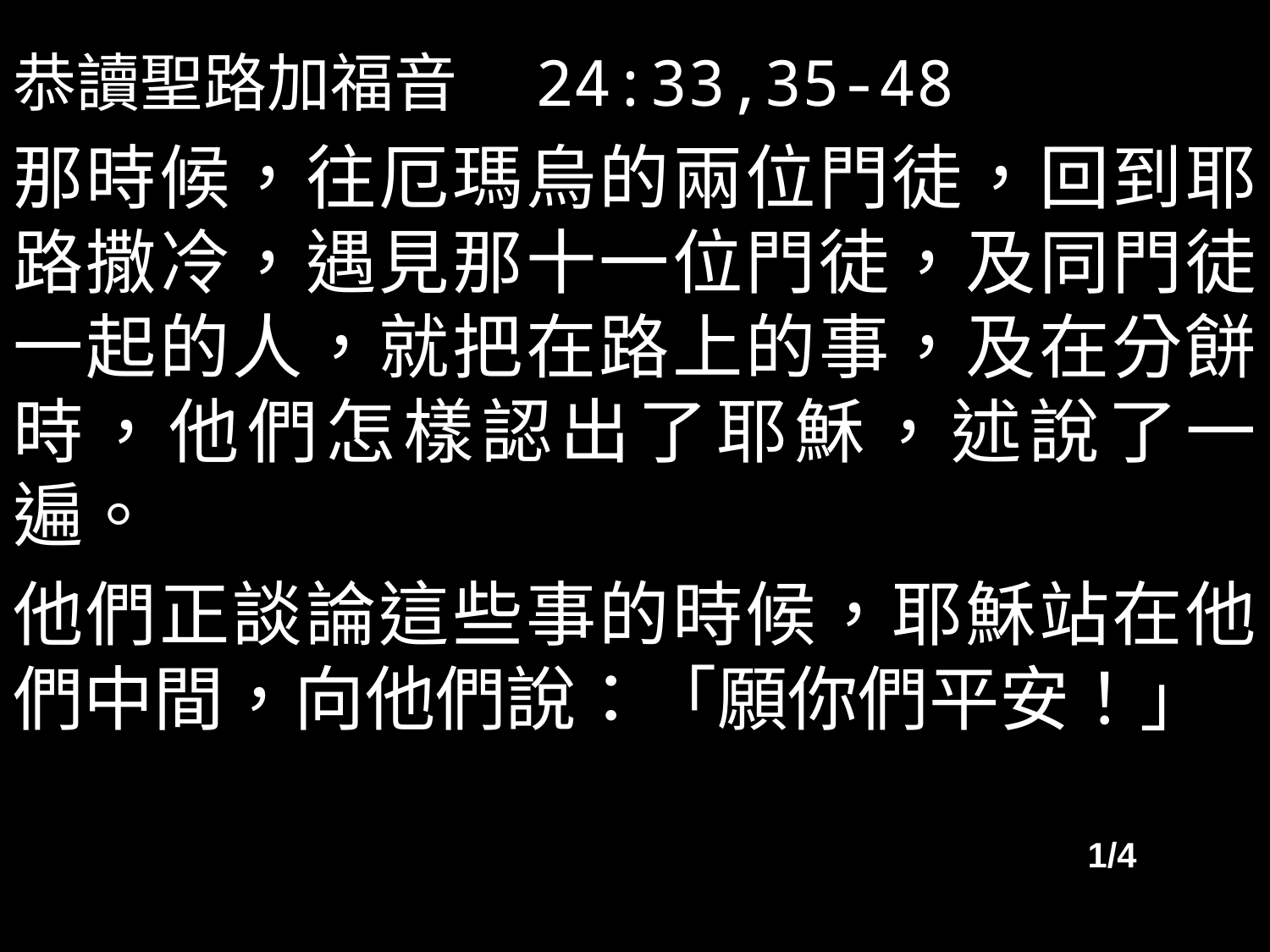

恭讀聖路加福音　24:33,35-48
那時候，往厄瑪烏的兩位門徒，回到耶路撒冷，遇見那十一位門徒，及同門徒一起的人，就把在路上的事，及在分餅時，他們怎樣認出了耶穌，述說了一遍。
他們正談論這些事的時候，耶穌站在他們中間，向他們說：「願你們平安！」
1/4